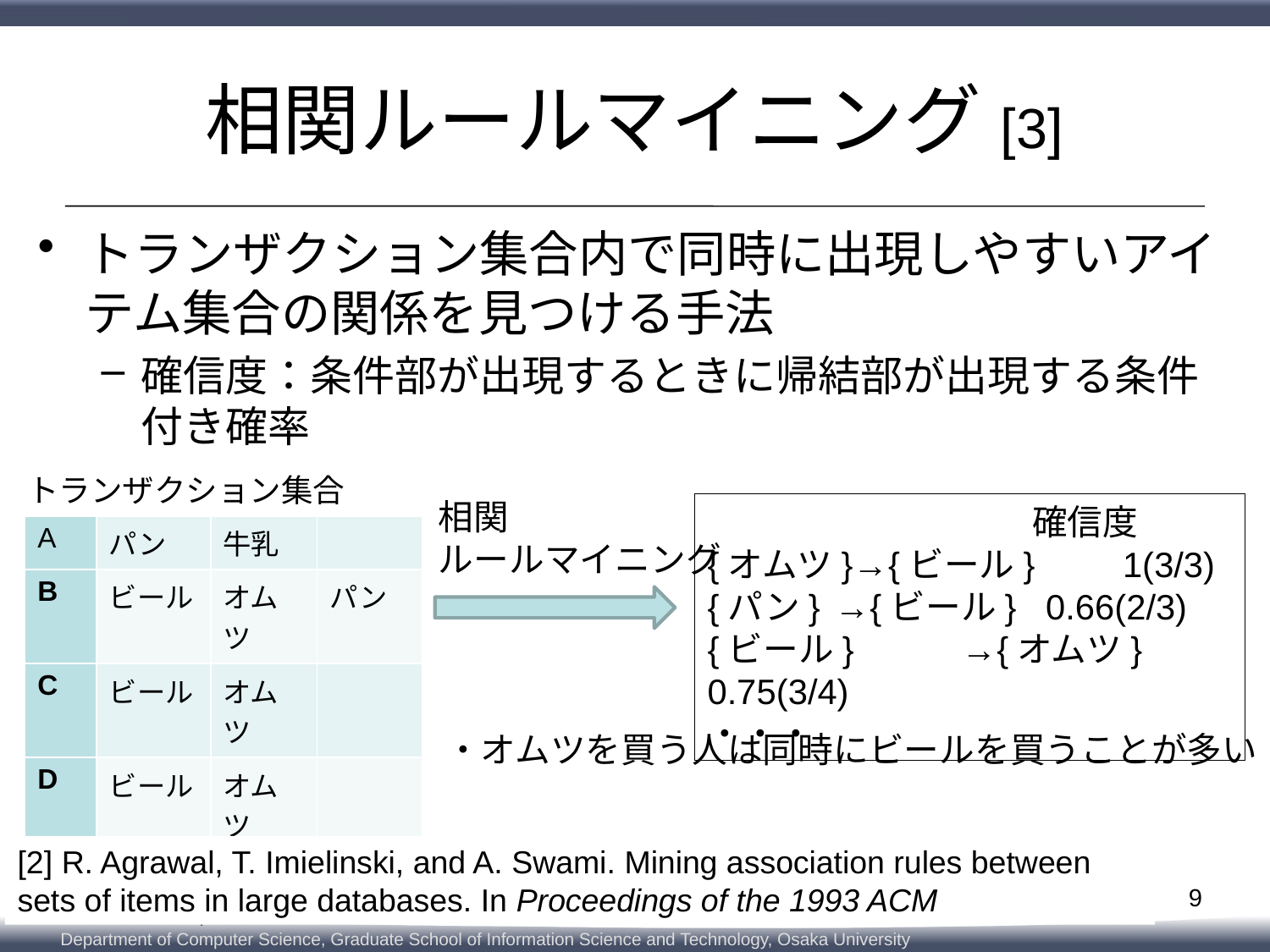

# 相関ルールマイニング[3]
トランザクション集合内で同時に出現しやすいアイテム集合の関係を見つける手法
確信度：条件部が出現するときに帰結部が出現する条件付き確率
トランザクション集合
相関
ルールマイニング
		　　確信度
{オムツ}→{ビール}         1(3/3)
{パン}	→{ビール}   0.66(2/3)
{ビール}	→{オムツ}   0.75(3/4)
・・・
| A | パン | 牛乳 |  |
| --- | --- | --- | --- |
| B | ビール | オムツ | パン |
| C | ビール | オムツ |  |
| D | ビール | オムツ |  |
| E | ビール | パン |  |

・オムツを買う人は同時にビールを買うことが多い
[2] R. Agrawal, T. Imielinski, and A. Swami. Mining association rules between
sets of items in large databases. In Proceedings of the 1993 ACM
9